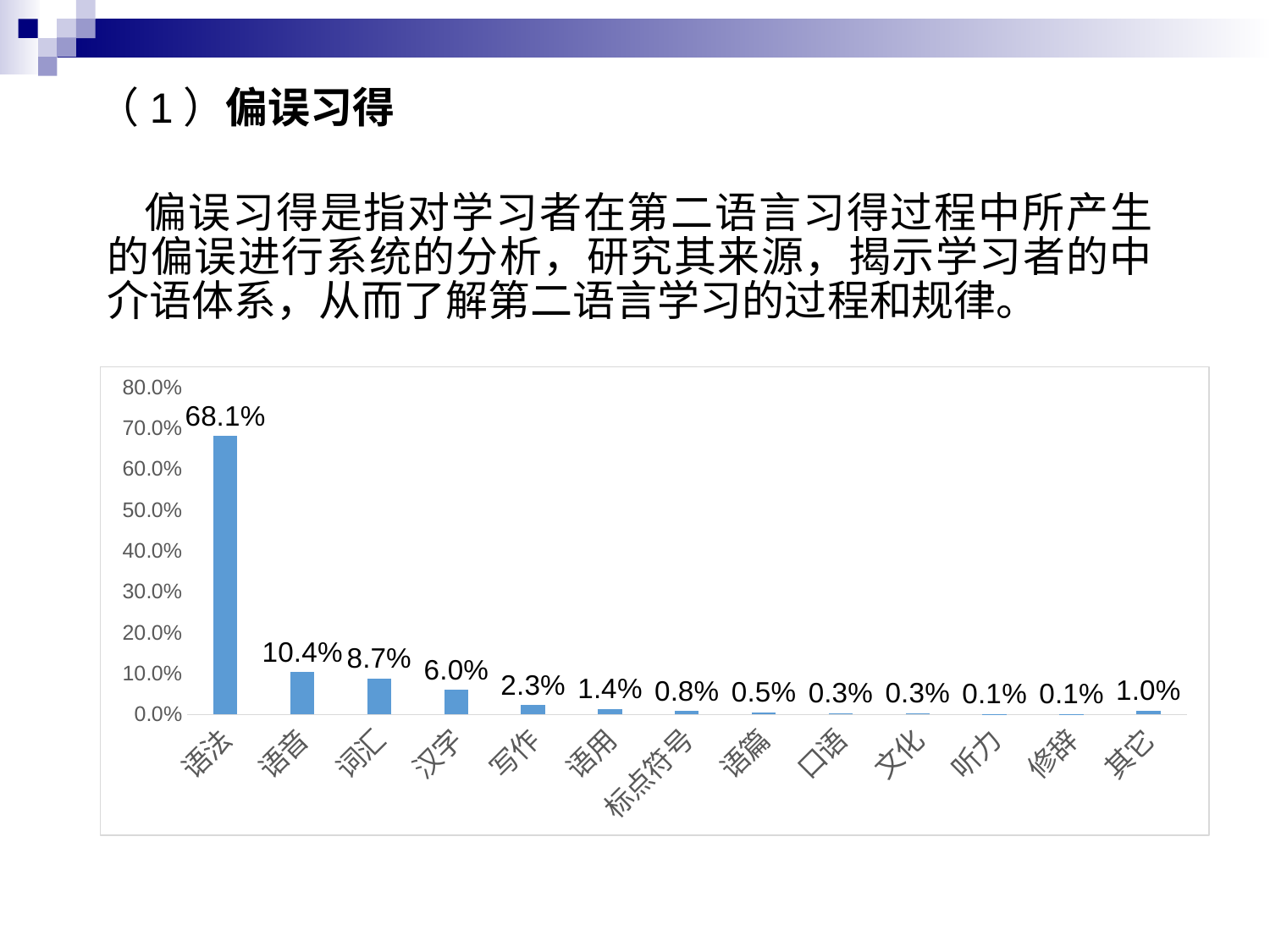

（1）偏误习得
偏误习得是指对学习者在第二语言习得过程中所产生的偏误进行系统的分析，研究其来源，揭示学习者的中介语体系，从而了解第二语言学习的过程和规律。

### Chart

| Category |  |
|---|---|
| 语法 | 0.681198910081744 |
| 语音 | 0.103542234332425 |
| 词汇 | 0.0871934604904632 |
| 汉字 | 0.0599455040871935 |
| 写作 | 0.0231607629427793 |
| 语用 | 0.0136239782016349 |
| 标点符号 | 0.00817438692098093 |
| 语篇 | 0.00544959128065395 |
| 口语 | 0.00272479564032698 |
| 文化 | 0.00272479564032698 |
| 听力 | 0.00136239782016349 |
| 修辞 | 0.00136239782016349 |
| 其它 | 0.00953678474114441 |